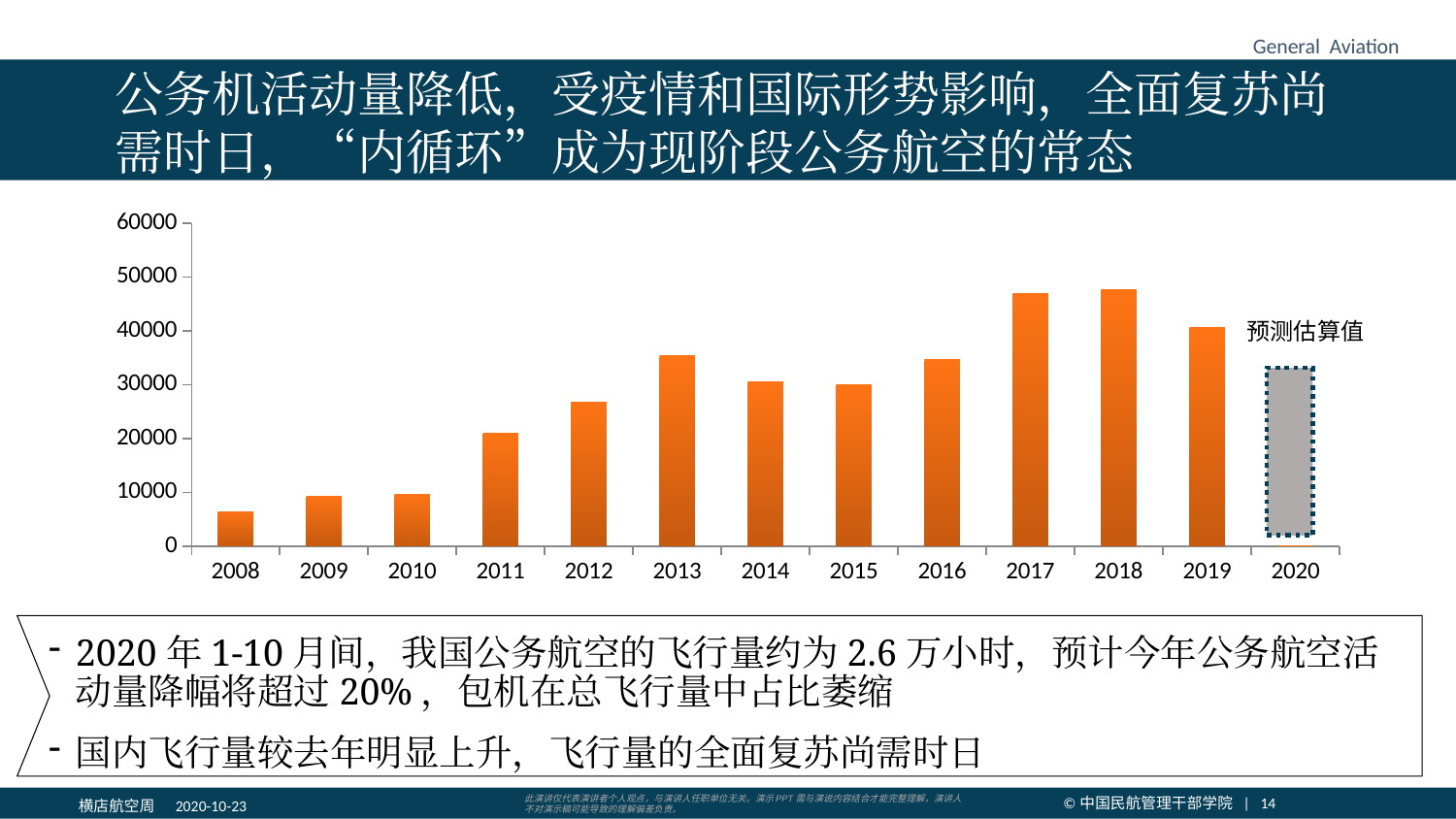

# 公务机活动量降低，受疫情和国际形势影响，全面复苏尚需时日，“内循环”成为现阶段公务航空的常态

### Chart

| Category | 飞行小时 |
|---|---|
| 2008 | 6343.0 |
| 2009 | 9291.0 |
| 2010 | 9611.0 |
| 2011 | 20908.0 |
| 2012 | 26766.0 |
| 2013 | 35347.0 |
| 2014 | 30522.0 |
| 2015 | 29885.0 |
| 2016 | 34649.0 |
| 2017 | 46919.0 |
| 2018 | 47696.0 |
| 2019 | 40635.0 |
| 2020 | 0.0 |
预测估算值

2020年1-10月间，我国公务航空的飞行量约为2.6万小时，预计今年公务航空活动量降幅将超过20%，包机在总飞行量中占比萎缩
国内飞行量较去年明显上升，飞行量的全面复苏尚需时日